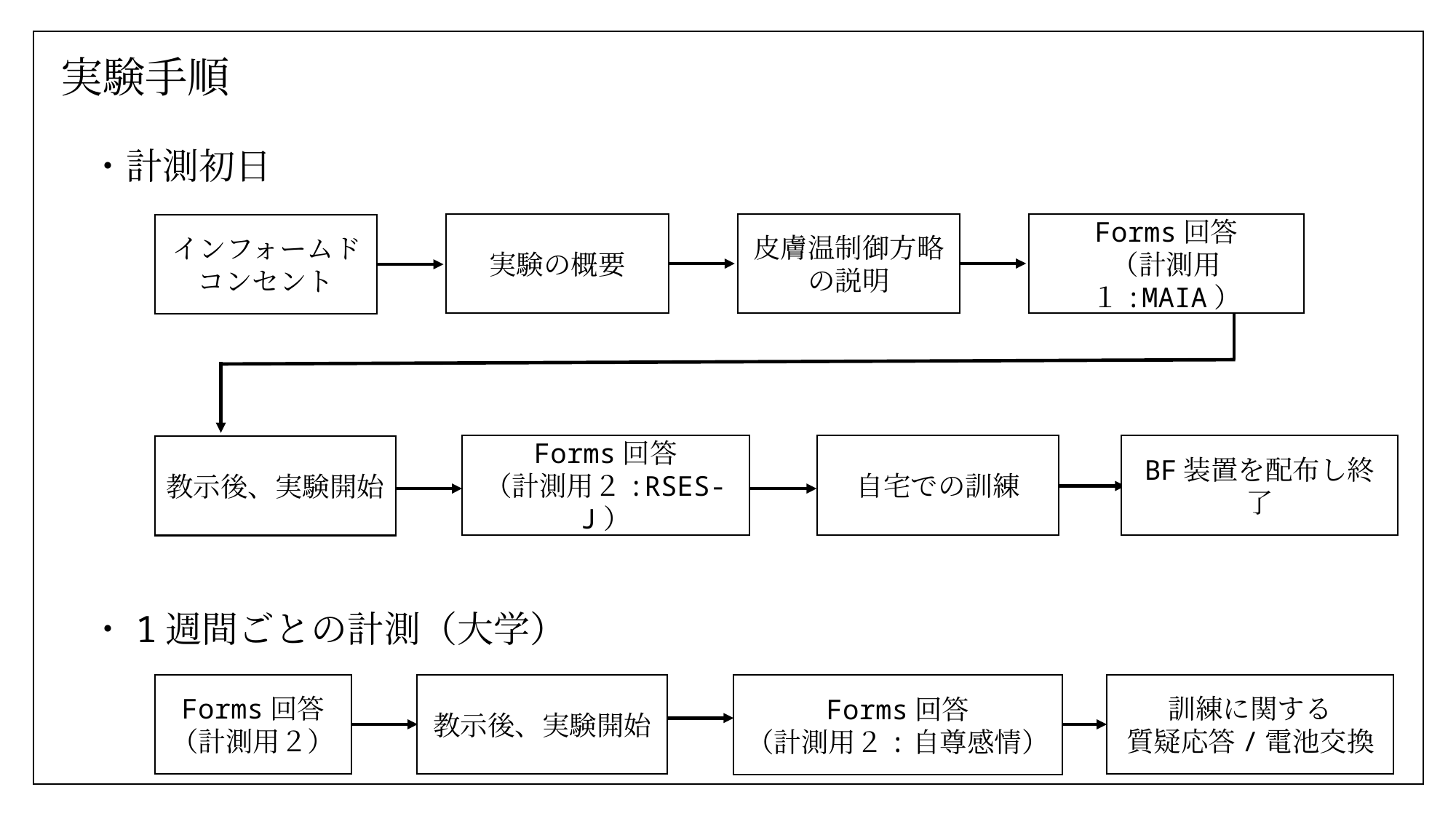

実験手順
・計測初日
皮膚温制御方略の説明
Forms回答
（計測用１:MAIA）
実験の概要
インフォームドコンセント
Forms回答
（計測用２:RSES-J）
自宅での訓練
BF装置を配布し終了
教示後、実験開始
・1週間ごとの計測（大学）
Forms回答
（計測用２）
教示後、実験開始
訓練に関する
質疑応答/電池交換
Forms回答
（計測用２:自尊感情）